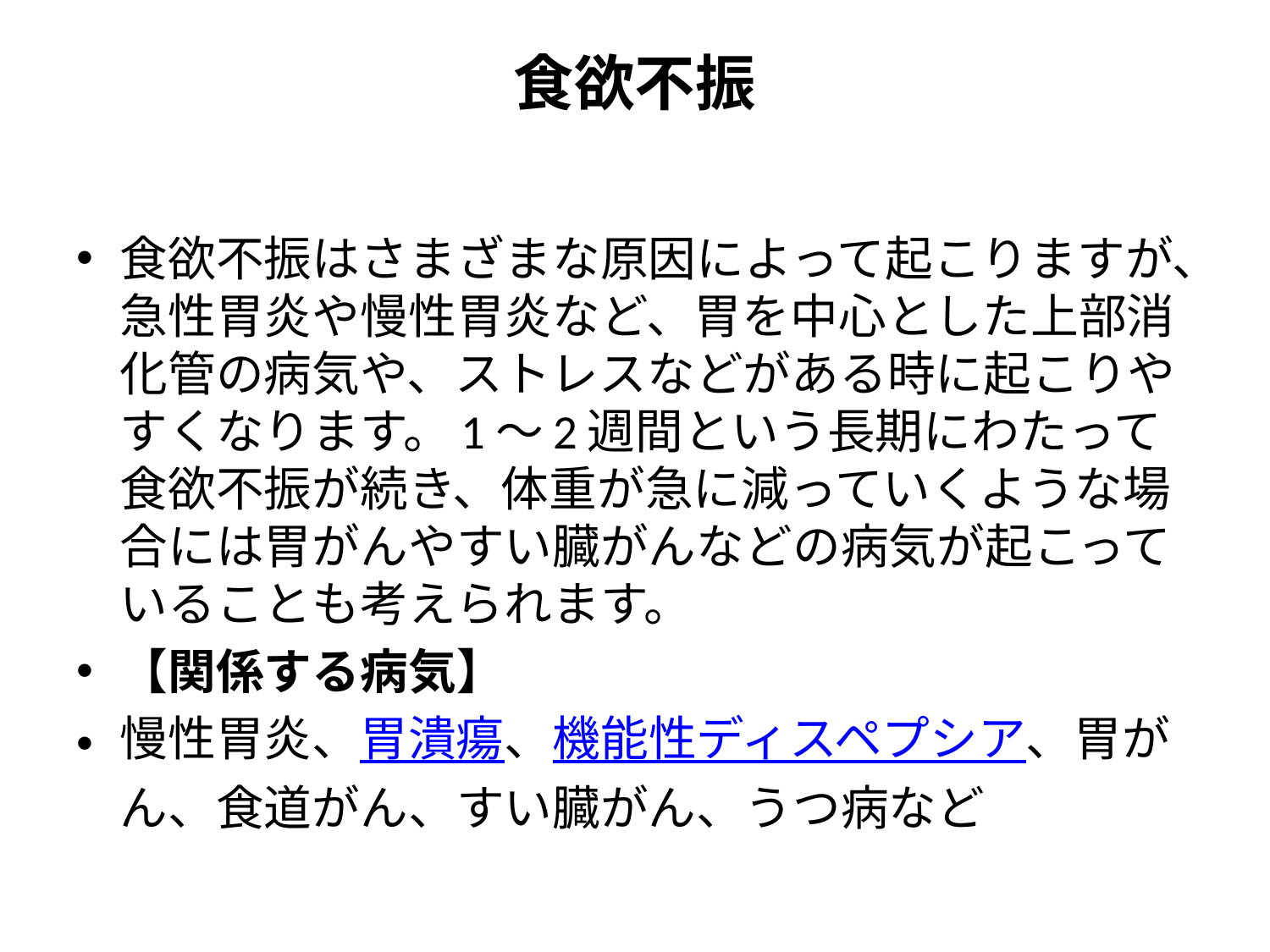

# 食欲不振
食欲不振はさまざまな原因によって起こりますが、急性胃炎や慢性胃炎など、胃を中心とした上部消化管の病気や、ストレスなどがある時に起こりやすくなります。1～2週間という長期にわたって食欲不振が続き、体重が急に減っていくような場合には胃がんやすい臓がんなどの病気が起こっていることも考えられます。
【関係する病気】
慢性胃炎、胃潰瘍、機能性ディスペプシア、胃がん、食道がん、すい臓がん、うつ病など